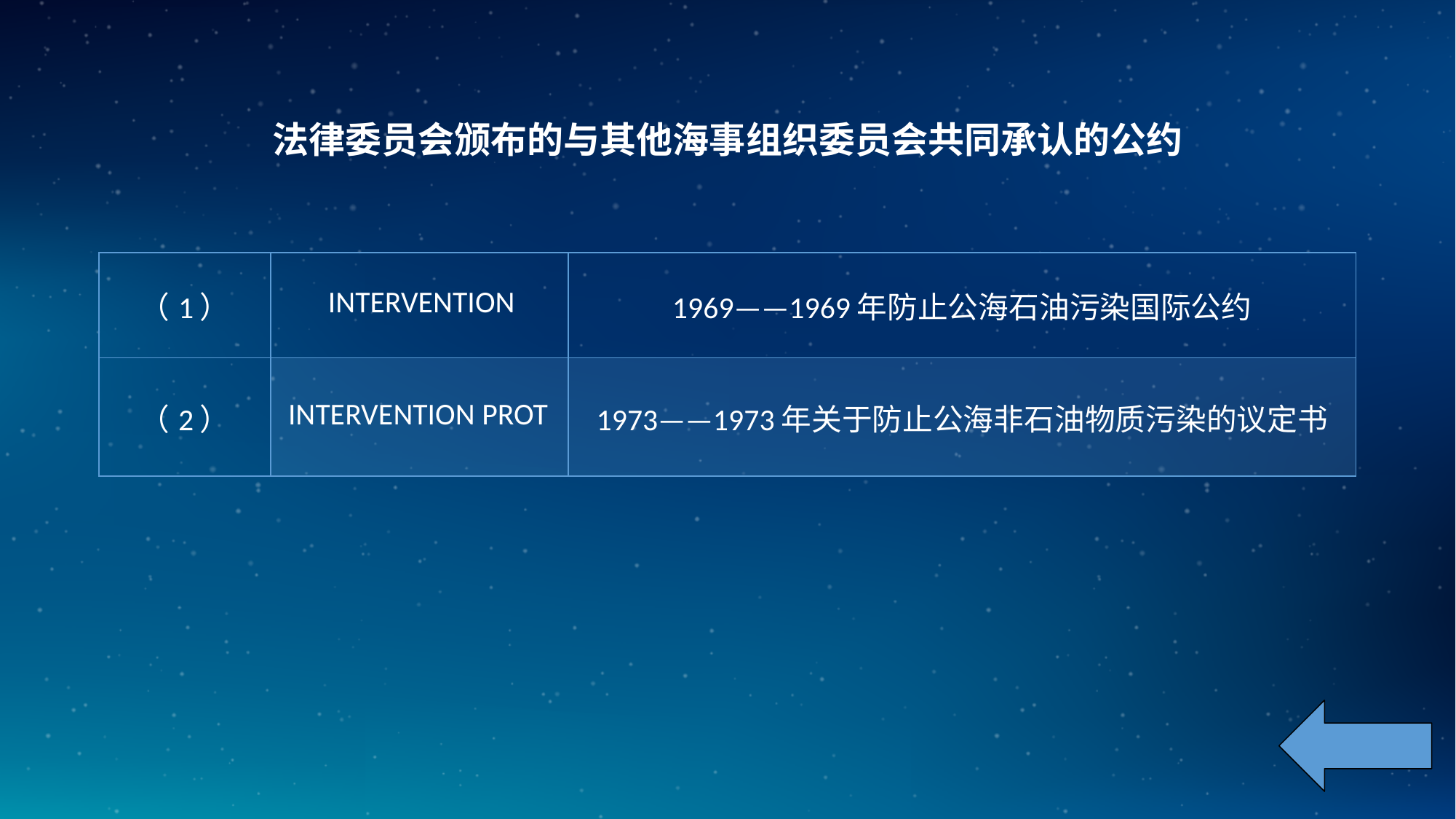

法律委员会颁布的与其他海事组织委员会共同承认的公约
| （1） | INTERVENTION | 1969——1969年防止公海石油污染国际公约 |
| --- | --- | --- |
| （2） | INTERVENTION PROT | 1973——1973年关于防止公海非石油物质污染的议定书 |